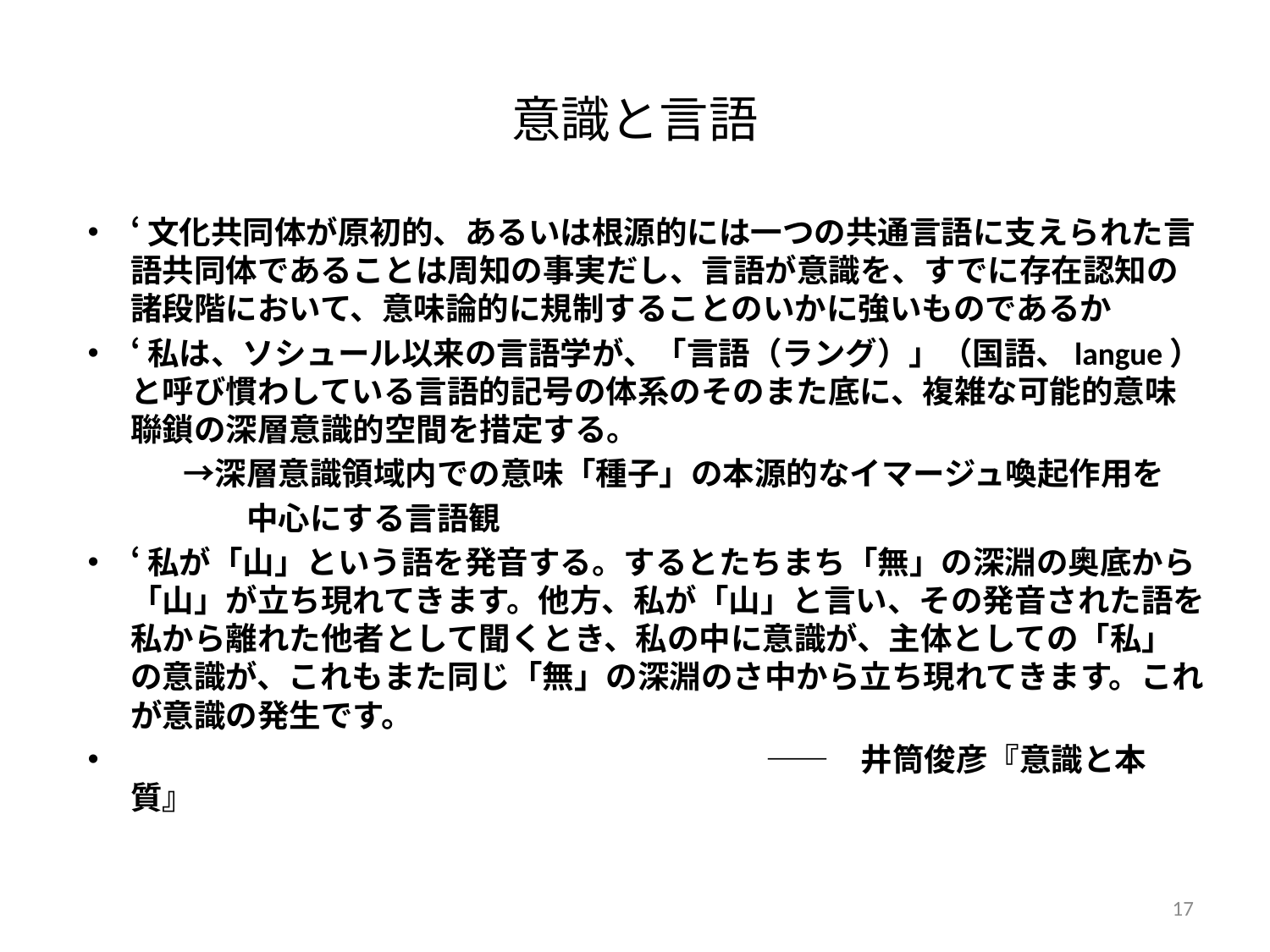

# 意識と言語
‘文化共同体が原初的、あるいは根源的には一つの共通言語に支えられた言語共同体であることは周知の事実だし、言語が意識を、すでに存在認知の諸段階において、意味論的に規制することのいかに強いものであるか
‘私は、ソシュール以来の言語学が、「言語（ラング）」（国語、langue）と呼び慣わしている言語的記号の体系のそのまた底に、複雑な可能的意味聯鎖の深層意識的空間を措定する。
　　　→深層意識領域内での意味「種子」の本源的なイマージュ喚起作用を
　　　　　中心にする言語観
‘私が「山」という語を発音する。するとたちまち「無」の深淵の奥底から「山」が立ち現れてきます。他方、私が「山」と言い、その発音された語を私から離れた他者として聞くとき、私の中に意識が、主体としての「私」の意識が、これもまた同じ「無」の深淵のさ中から立ち現れてきます。これが意識の発生です。
　　　　　　　　　　　　　　　　　　　　——　井筒俊彦『意識と本質』

17